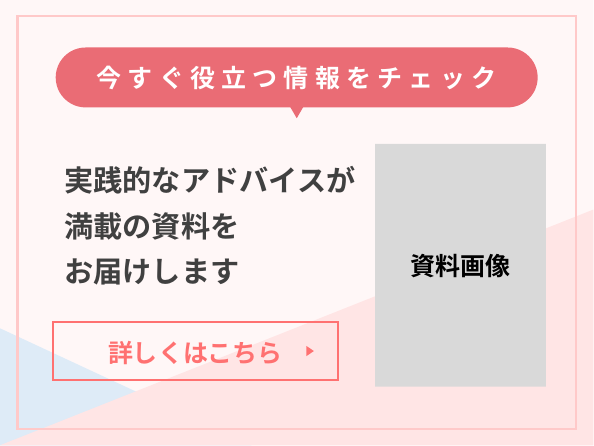

今すぐ役立つ情報をチェック

資料画像
実践的なアドバイスが
満載の資料を
お届けします

詳しくはこちら